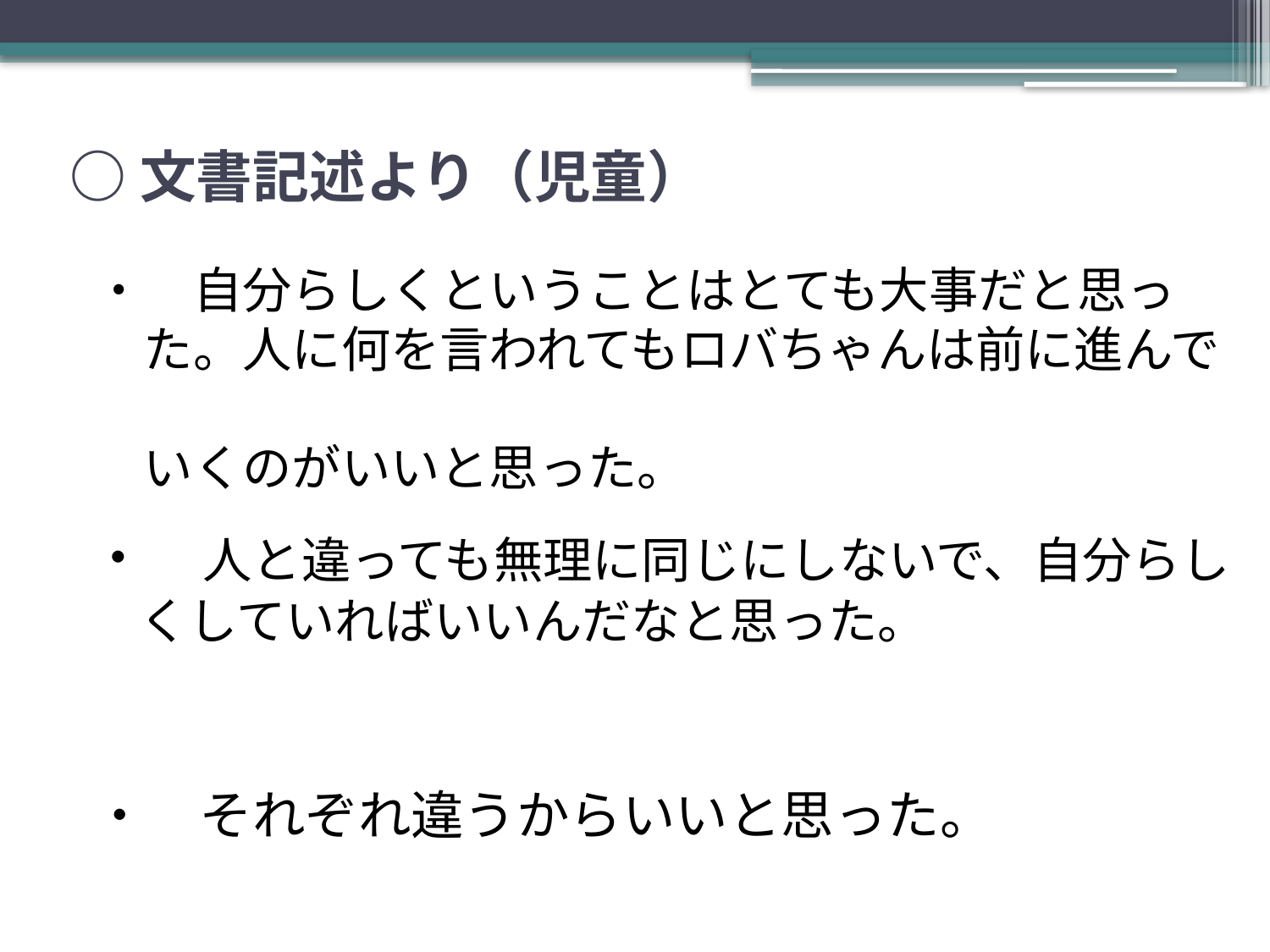

# ○文書記述より（児童）
・　自分らしくということはとても大事だと思っ
　た。人に何を言われてもロバちゃんは前に進んで
　いくのがいいと思った。
・　人と違っても無理に同じにしないで、自分らし
　くしていればいいんだなと思った。

・　それぞれ違うからいいと思った。